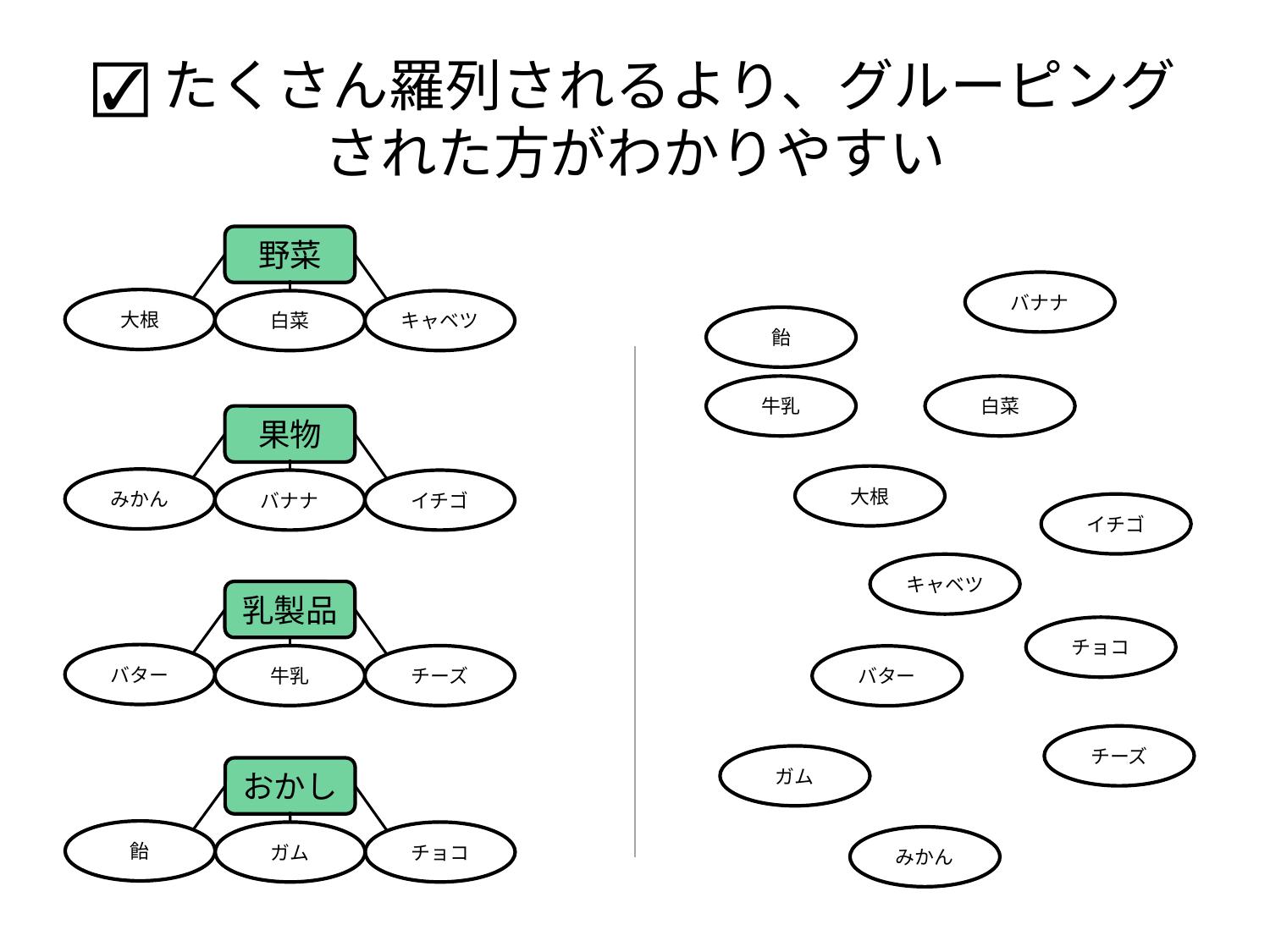

# ☑たくさん羅列されるより、グルーピングされた方がわかりやすい
野菜
バナナ
大根
白菜
キャベツ
飴
牛乳
白菜
果物
大根
みかん
バナナ
イチゴ
イチゴ
キャベツ
乳製品
チョコ
バター
牛乳
チーズ
バター
チーズ
ガム
おかし
飴
ガム
チョコ
みかん